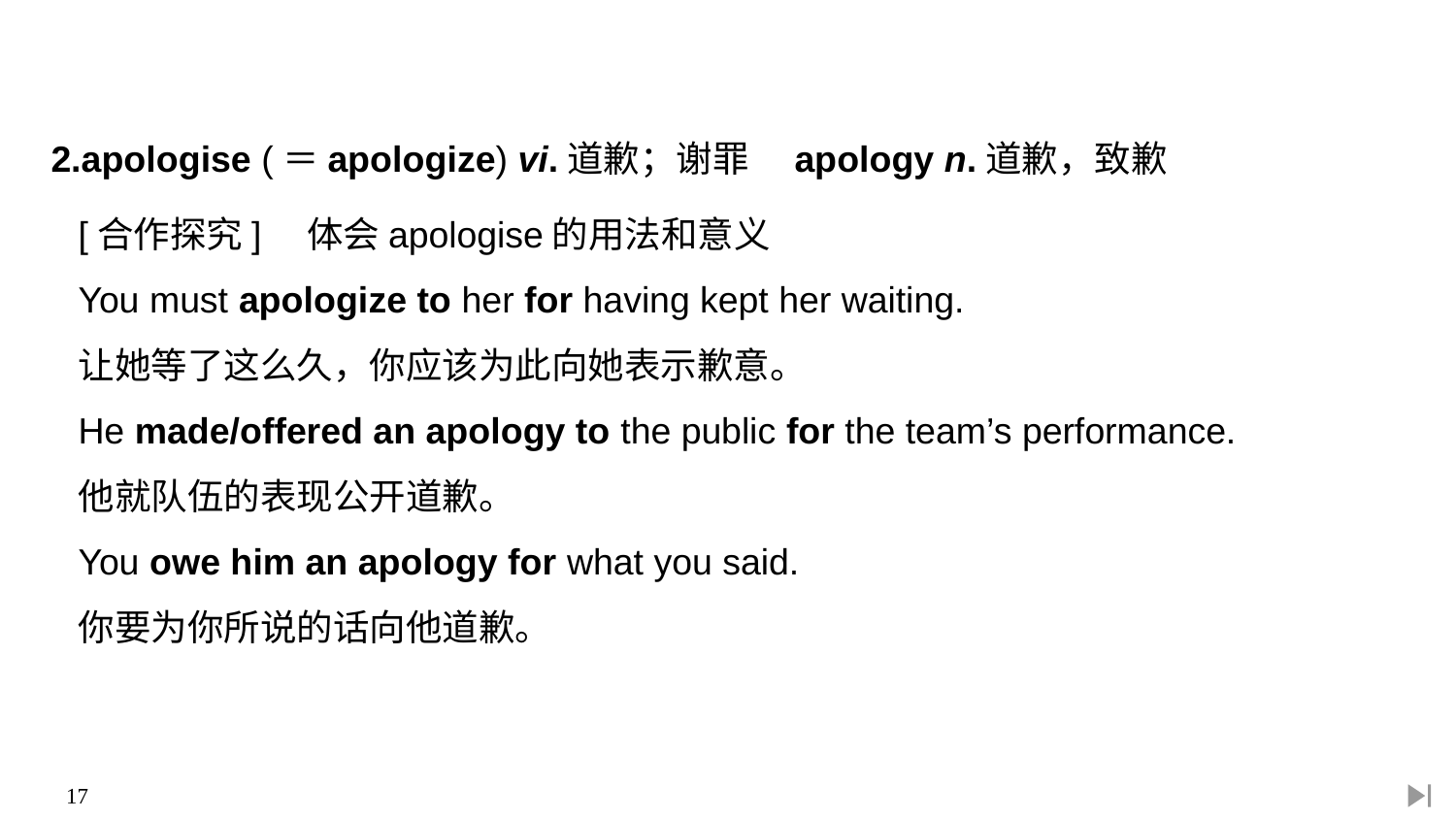

2.apologise (＝apologize) vi.道歉；谢罪　apology n.道歉，致歉
[合作探究]　体会apologise的用法和意义
You must apologize to her for having kept her waiting.
让她等了这么久，你应该为此向她表示歉意。
He made/offered an apology to the public for the team’s performance.
他就队伍的表现公开道歉。
You owe him an apology for what you said.
你要为你所说的话向他道歉。